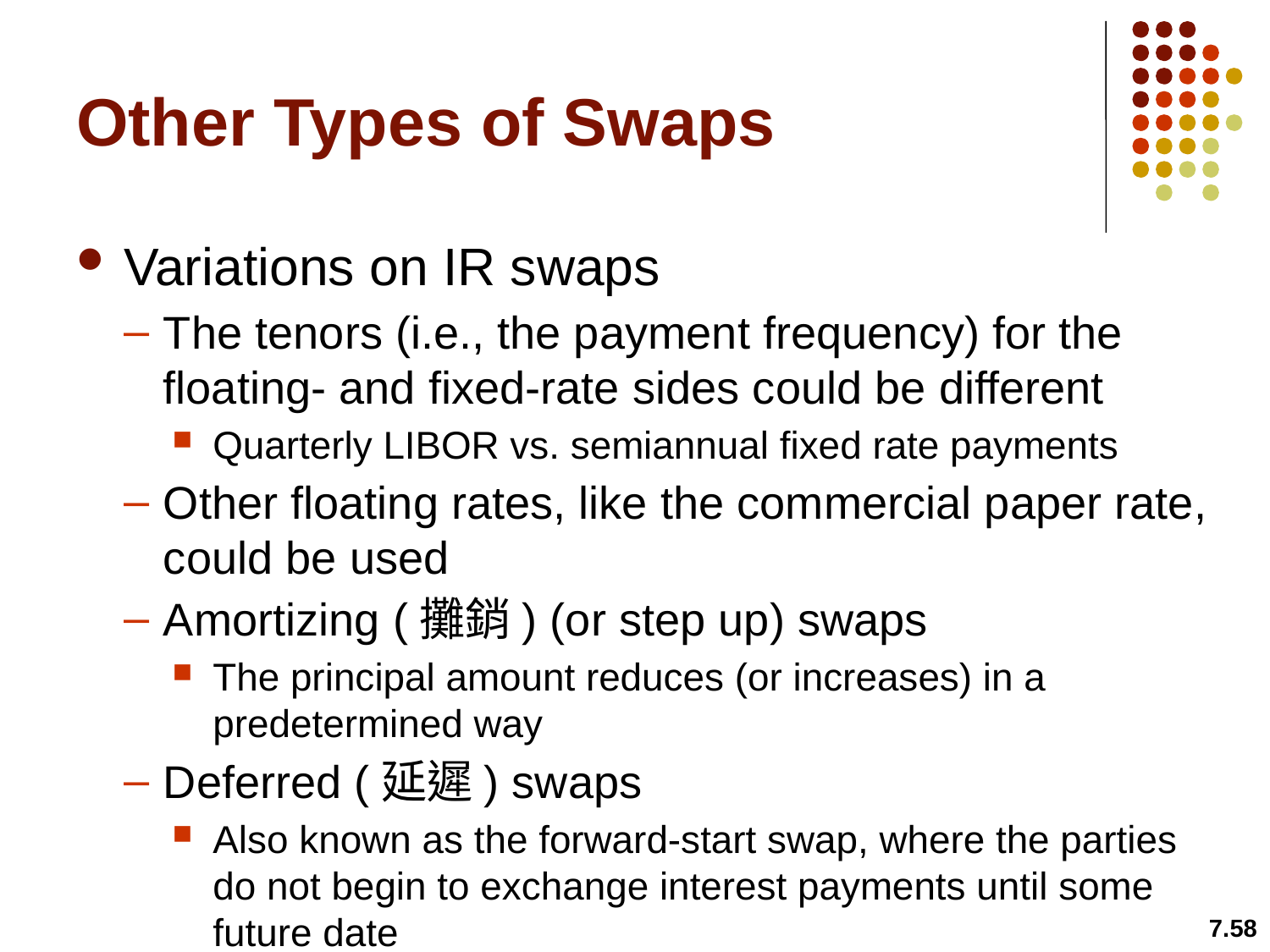

# Other Types of Swaps
Variations on IR swaps
The tenors (i.e., the payment frequency) for the floating- and fixed-rate sides could be different
Quarterly LIBOR vs. semiannual fixed rate payments
Other floating rates, like the commercial paper rate, could be used
Amortizing (攤銷) (or step up) swaps
The principal amount reduces (or increases) in a predetermined way
Deferred (延遲) swaps
Also known as the forward-start swap, where the parties do not begin to exchange interest payments until some future date
7.58